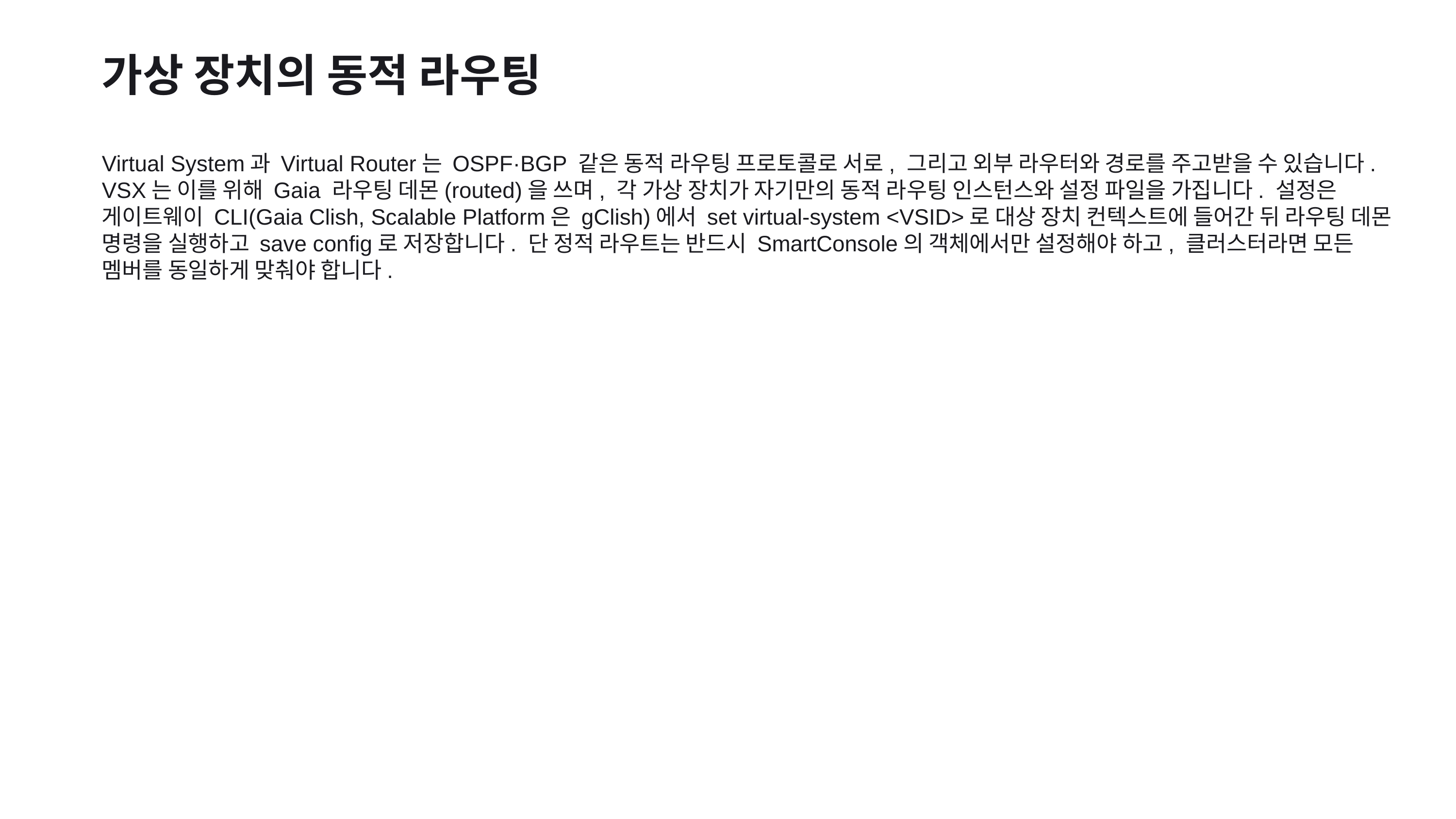

가상 장치의 동적 라우팅
Virtual System과 Virtual Router는 OSPF·BGP 같은 동적 라우팅 프로토콜로 서로, 그리고 외부 라우터와 경로를 주고받을 수 있습니다. VSX는 이를 위해 Gaia 라우팅 데몬(routed)을 쓰며, 각 가상 장치가 자기만의 동적 라우팅 인스턴스와 설정 파일을 가집니다. 설정은 게이트웨이 CLI(Gaia Clish, Scalable Platform은 gClish)에서 set virtual-system <VSID>로 대상 장치 컨텍스트에 들어간 뒤 라우팅 데몬 명령을 실행하고 save config로 저장합니다. 단 정적 라우트는 반드시 SmartConsole의 객체에서만 설정해야 하고, 클러스터라면 모든 멤버를 동일하게 맞춰야 합니다.